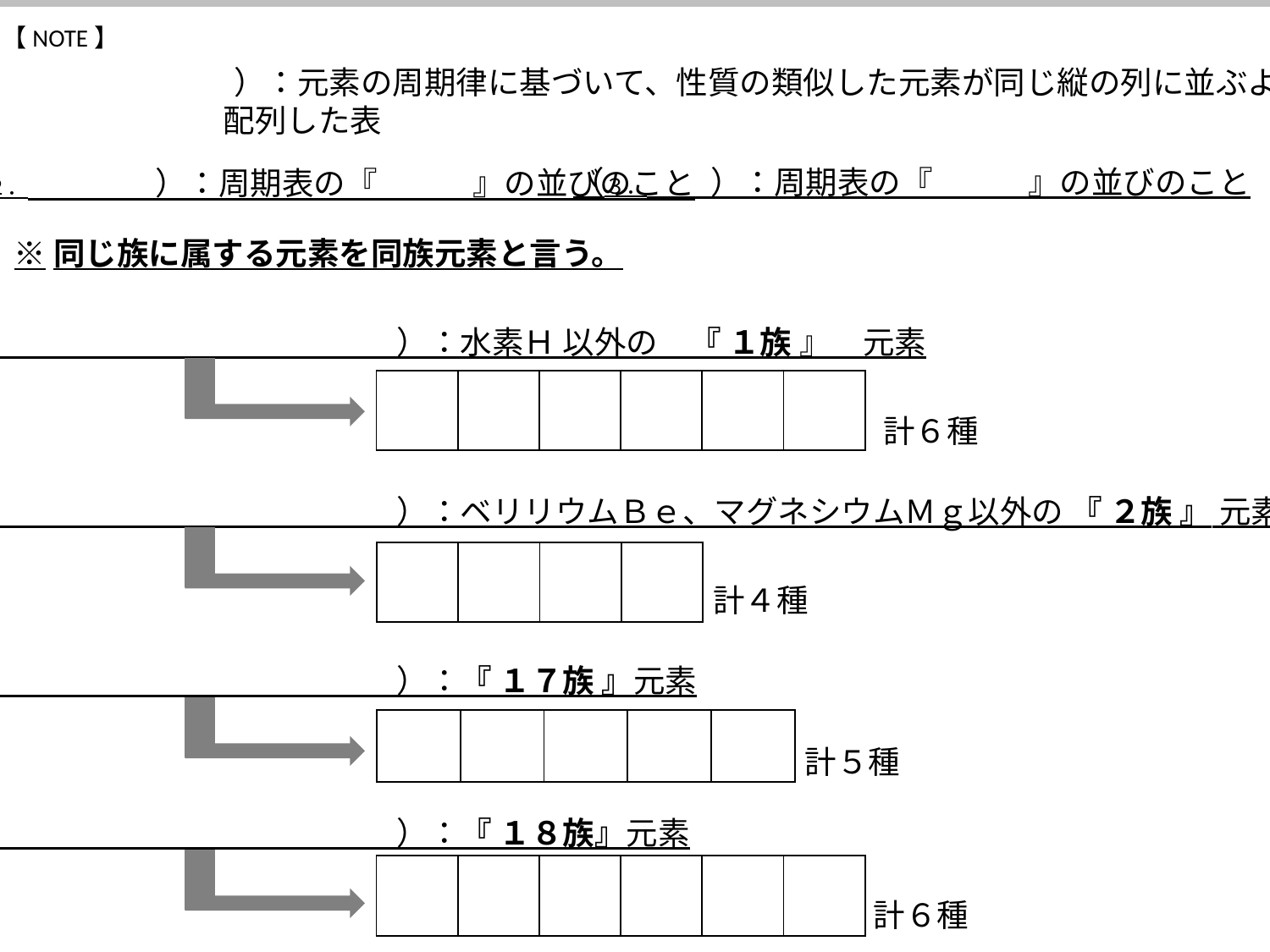

【NOTE】
（１．　　　　　　　）：元素の周期律に基づいて、性質の類似した元素が同じ縦の列に並ぶように
　　　　　　　　　配列した表
（３．　　）：周期表の『　　　』の並びのこと
（２．　　　　）：周期表の『　　　』の並びのこと
※同じ族に属する元素を同族元素と言う。
（４．　　　　　　　　　　　　　）：水素Ｈ 以外の　『 １族 』　元素

（５．　　　　　　　　　　　　　）：ベリリウムＢｅ、マグネシウムＭｇ以外の 『 ２族 』 元素

（６．　　　　　　　　　　　　　）：『 １７族 』元素

（７．　　　　　　　　　　　　　）：『 １８族』元素

|  |  |  |  |  |  |
| --- | --- | --- | --- | --- | --- |

計６種

|  |  |  |  |
| --- | --- | --- | --- |

計４種

|  |  |  |  |  |
| --- | --- | --- | --- | --- |

計５種

|  |  |  |  |  |  |
| --- | --- | --- | --- | --- | --- |

計６種